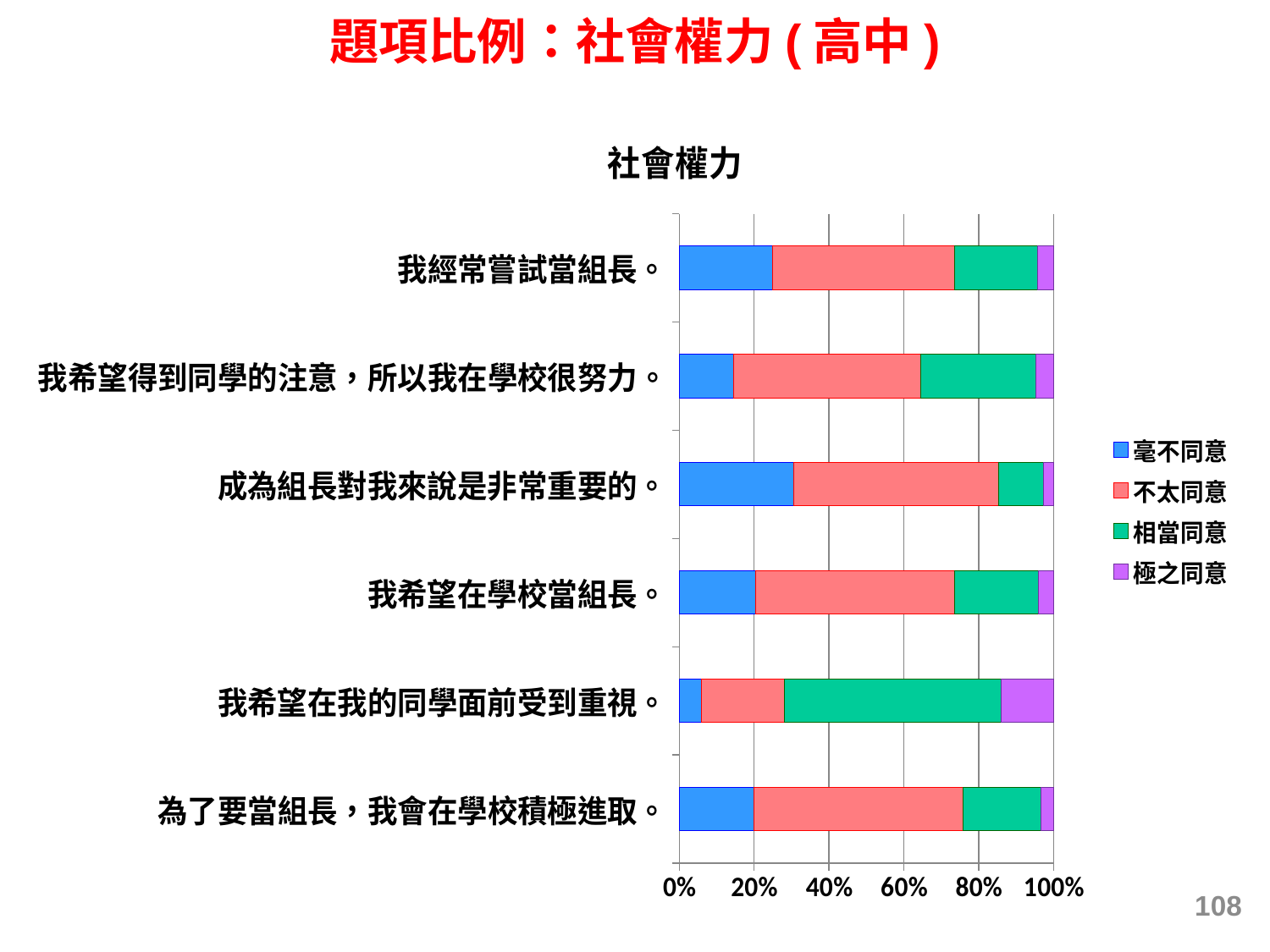

題項比例：社會權力(高中)

### Chart: 社會權力

| Category | 毫不同意 | 不太同意 | 相當同意 | 極之同意 |
|---|---|---|---|---|
| 為了要當組長，我會在學校積極進取。 | 0.1987169923914672 | 0.5607936744741184 | 0.20677308667760724 | 0.033716246456810386 |
| 我希望在我的同學面前受到重視。 | 0.0592448888225638 | 0.22205640949112124 | 0.5791672884644083 | 0.1395314132219072 |
| 我希望在學校當組長。 | 0.2049485765389775 | 0.5312267103890297 | 0.2240274258458787 | 0.03979728722611426 |
| 成為組長對我來說是非常重要的。 | 0.3051783315923004 | 0.5493209968661393 | 0.11998209222504104 | 0.02551857931651993 |
| 我希望得到同學的注意，所以我在學校很努力。 | 0.14592019058963707 | 0.5002977963073255 | 0.3064324002382373 | 0.047349612864800474 |
| 我經常嘗試當組長。 | 0.25003725227238793 | 0.4869617046639846 | 0.2212784979883773 | 0.041722545075249556 |
108